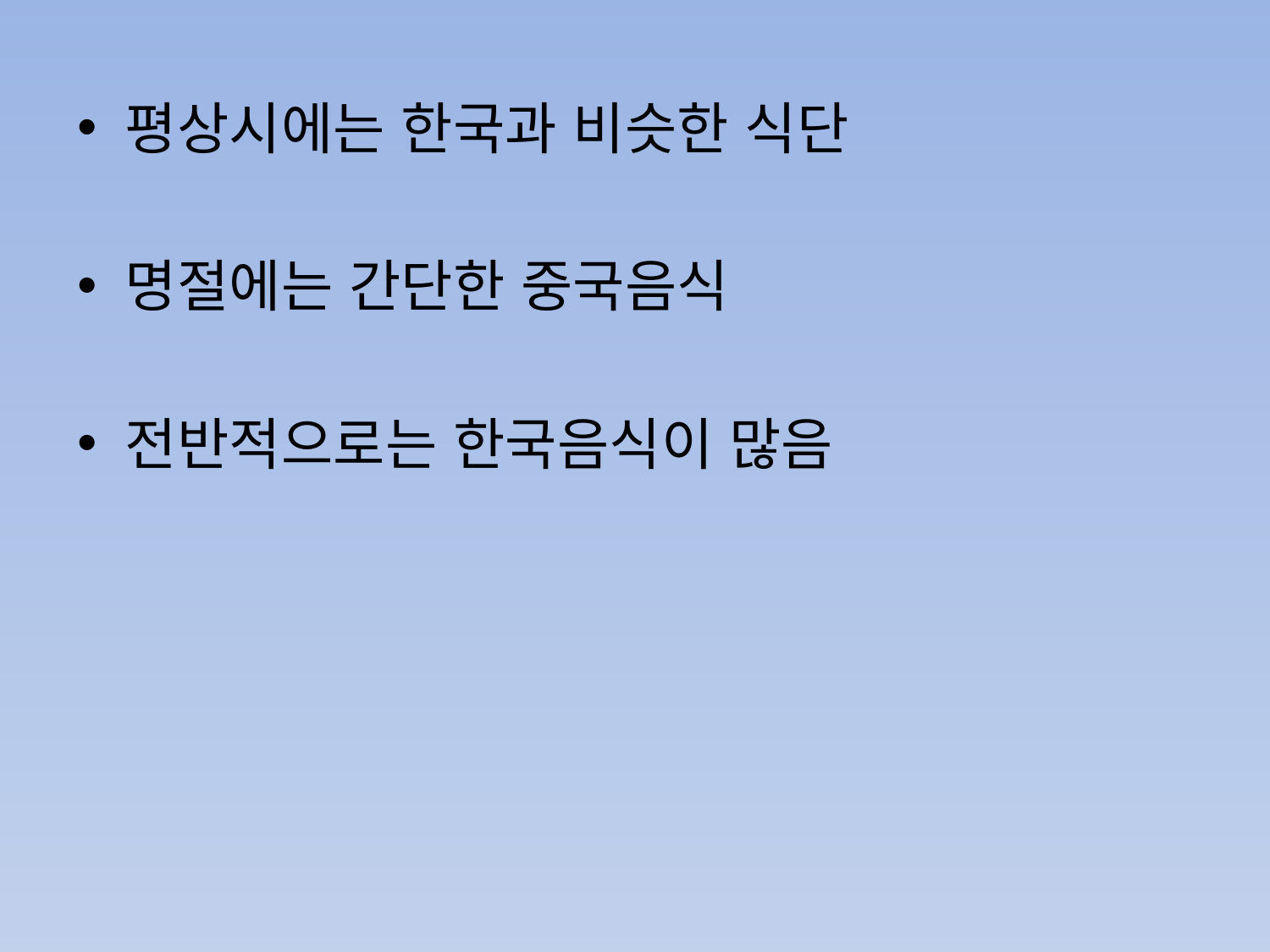

평상시에는 한국과 비슷한 식단

명절에는 간단한 중국음식

전반적으로는 한국음식이 많음